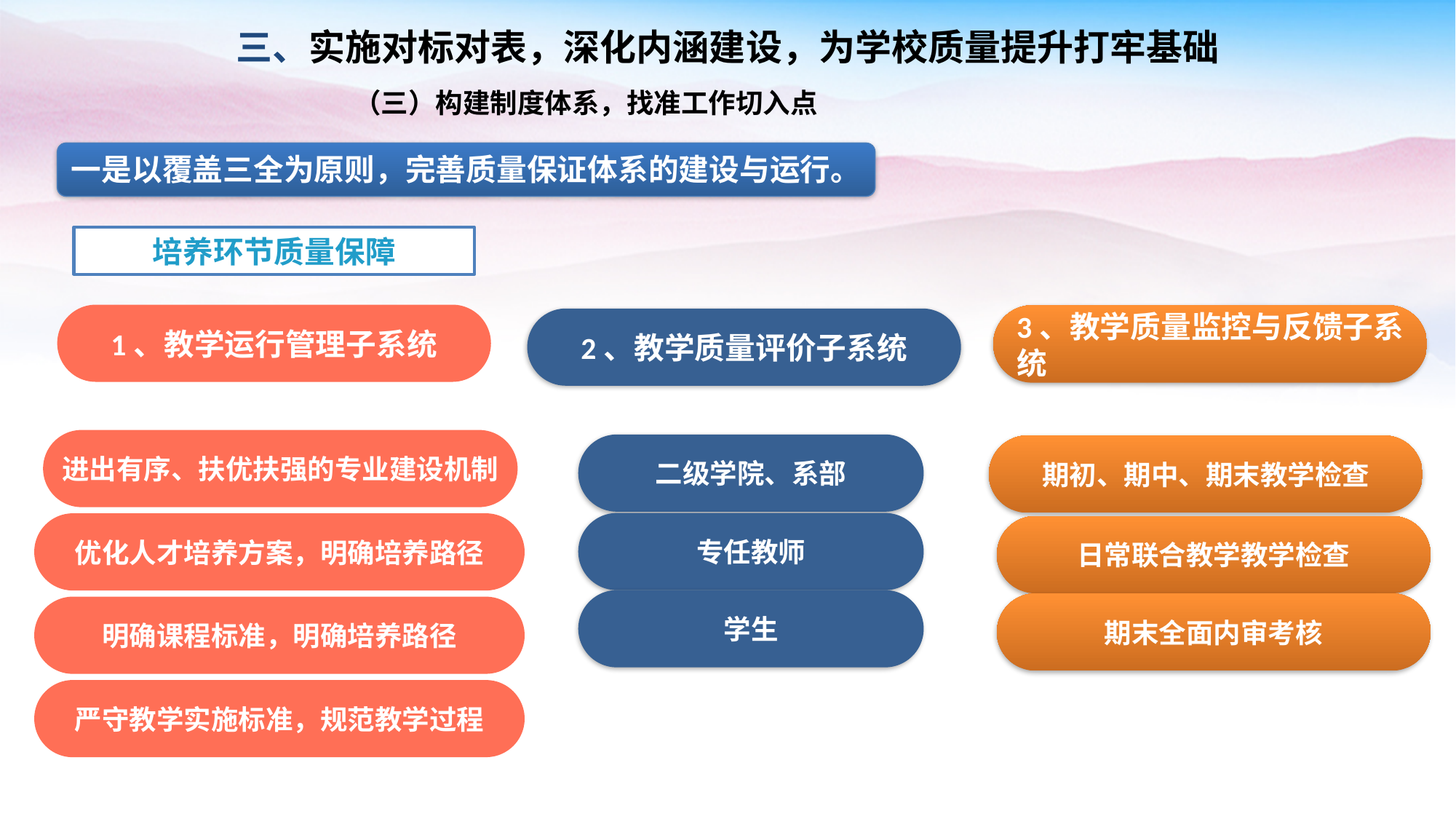

三、实施对标对表，深化内涵建设，为学校质量提升打牢基础
（三）构建制度体系，找准工作切入点
一是以覆盖三全为原则，完善质量保证体系的建设与运行。
培养环节质量保障
1、教学运行管理子系统
3、教学质量监控与反馈子系统
2、教学质量评价子系统
进出有序、扶优扶强的专业建设机制
优化人才培养方案，明确培养路径
明确课程标准，明确培养路径
严守教学实施标准，规范教学过程
二级学院、系部
专任教师
学生
期初、期中、期末教学检查
日常联合教学教学检查
期末全面内审考核